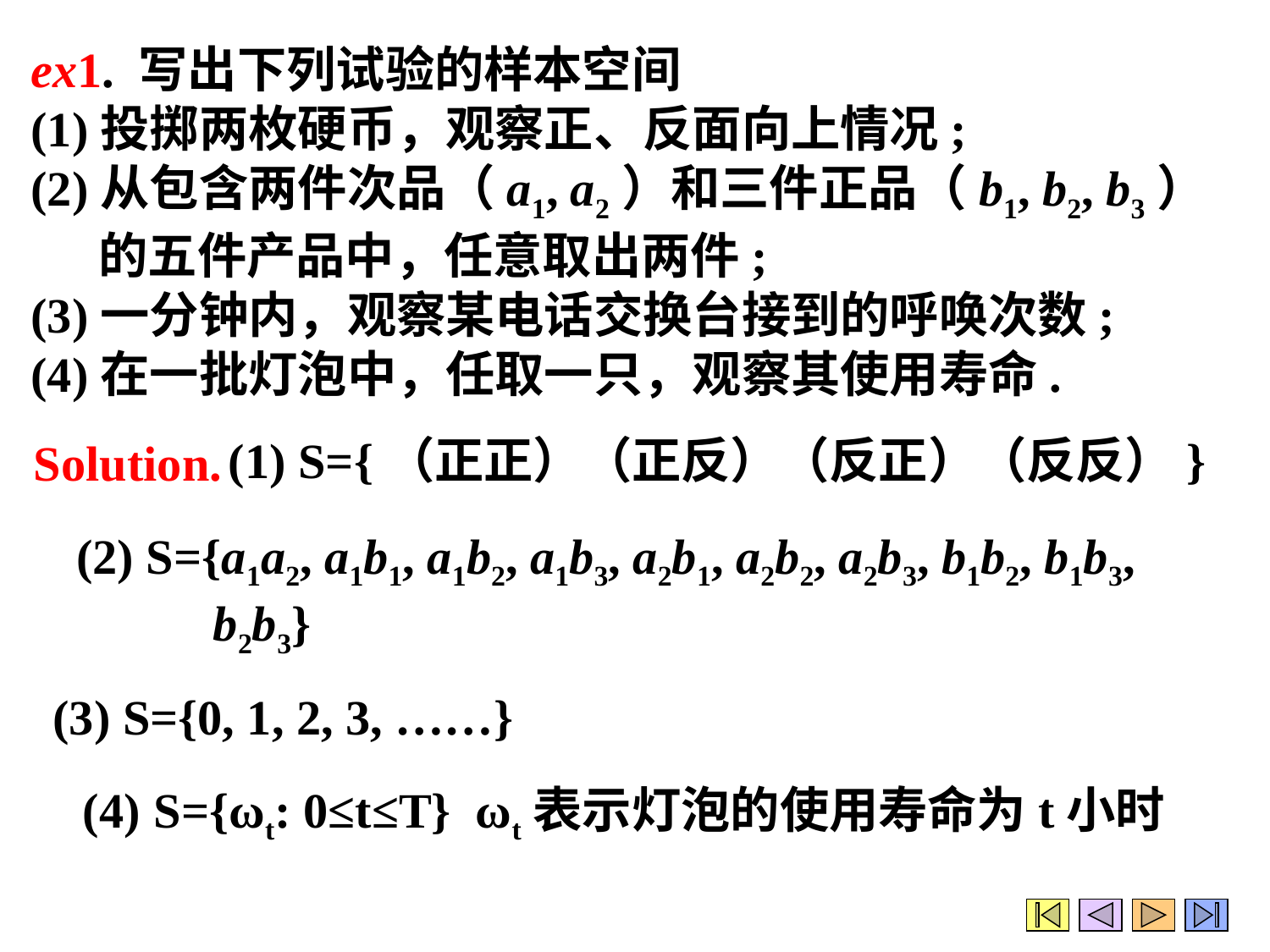

ex1. 写出下列试验的样本空间
(1)投掷两枚硬币，观察正、反面向上情况;
(2)从包含两件次品（a1, a2）和三件正品（b1, b2, b3）
     的五件产品中，任意取出两件;
(3)一分钟内，观察某电话交换台接到的呼唤次数;
(4)在一批灯泡中，任取一只，观察其使用寿命.
(1) S={（正正）（正反）（反正）（反反）}
Solution.
 (2) S={a1a2, a1b1, a1b2, a1b3, a2b1, a2b2, a2b3, b1b2, b1b3,
            b2b3}
(3) S={0, 1, 2, 3, ……}
(4) S={ωt: 0≤t≤T}  ωt表示灯泡的使用寿命为t小时